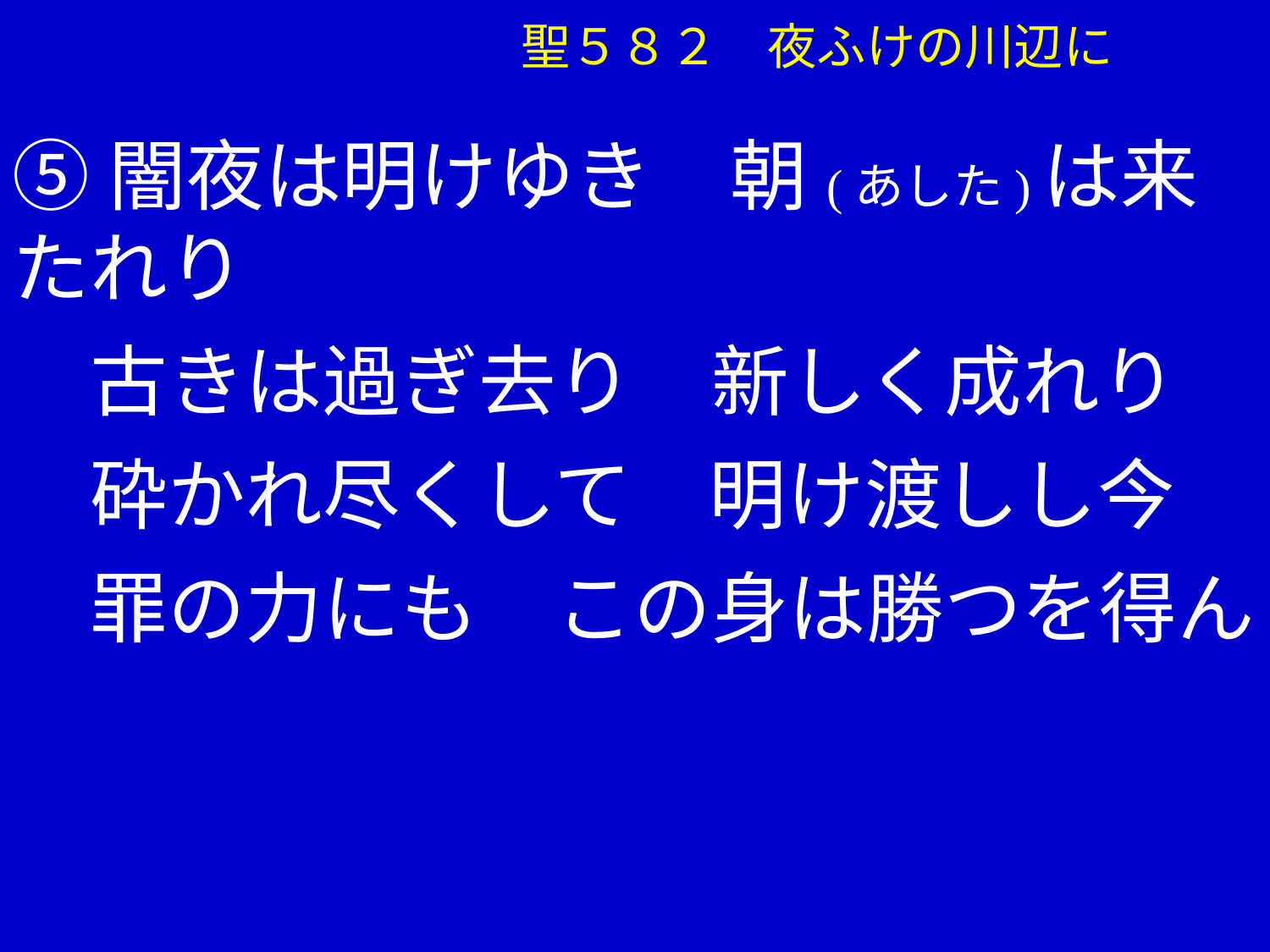

聖５８２　夜ふけの川辺に
⑤闇夜は明けゆき　朝(あした)は来たれり
　古きは過ぎ去り　新しく成れり
　砕かれ尽くして　明け渡しし今
　罪の力にも　この身は勝つを得ん